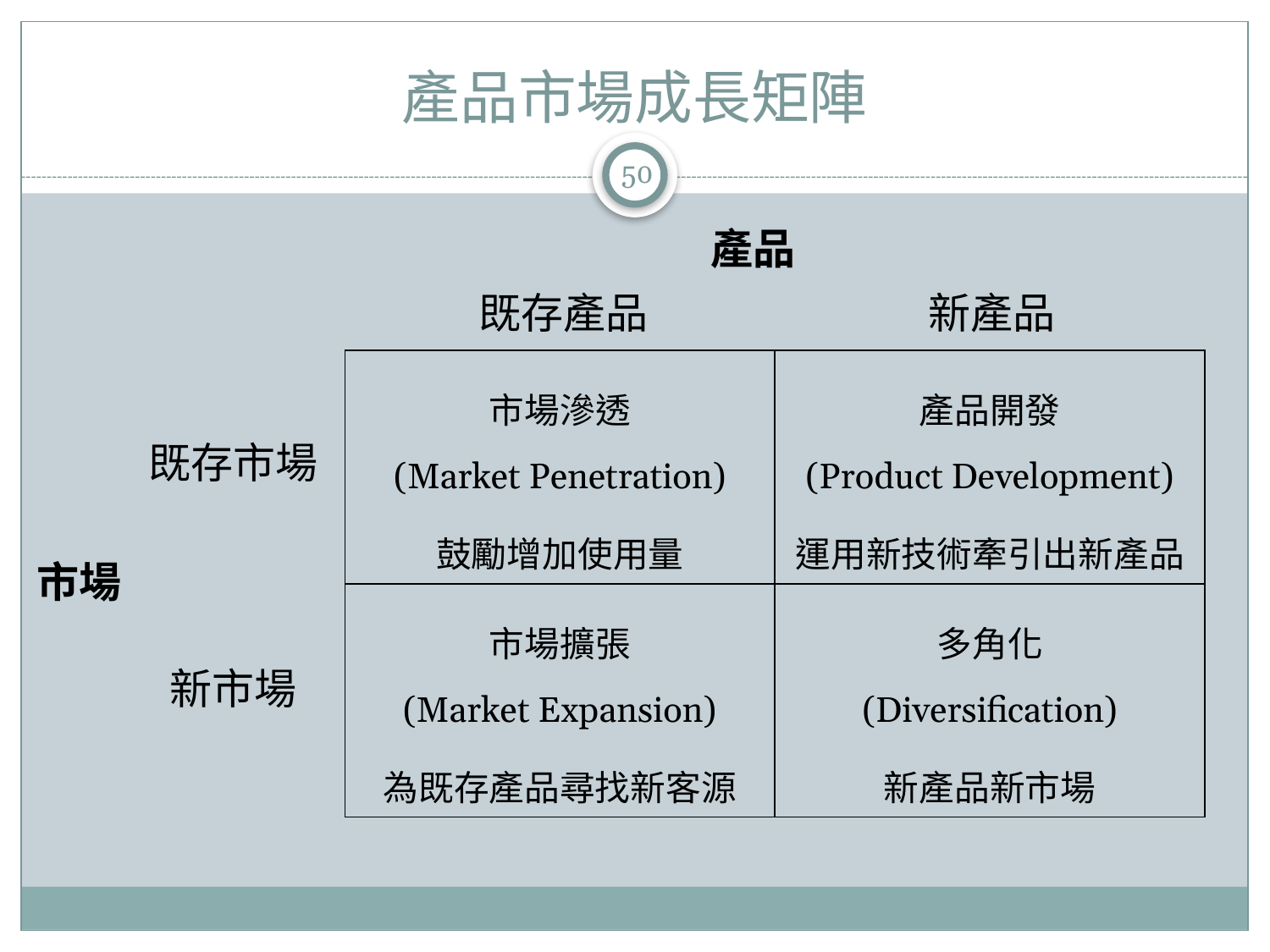

# 產品市場成長矩陣
50
產品
新產品
既存產品
| 市場滲透 (Market Penetration) 鼓勵增加使用量 | 產品開發 (Product Development) 運用新技術牽引出新產品 |
| --- | --- |
| 市場擴張 (Market Expansion) 為既存產品尋找新客源 | 多角化 (Diversification) 新產品新市場 |
既存市場
市場
新市場